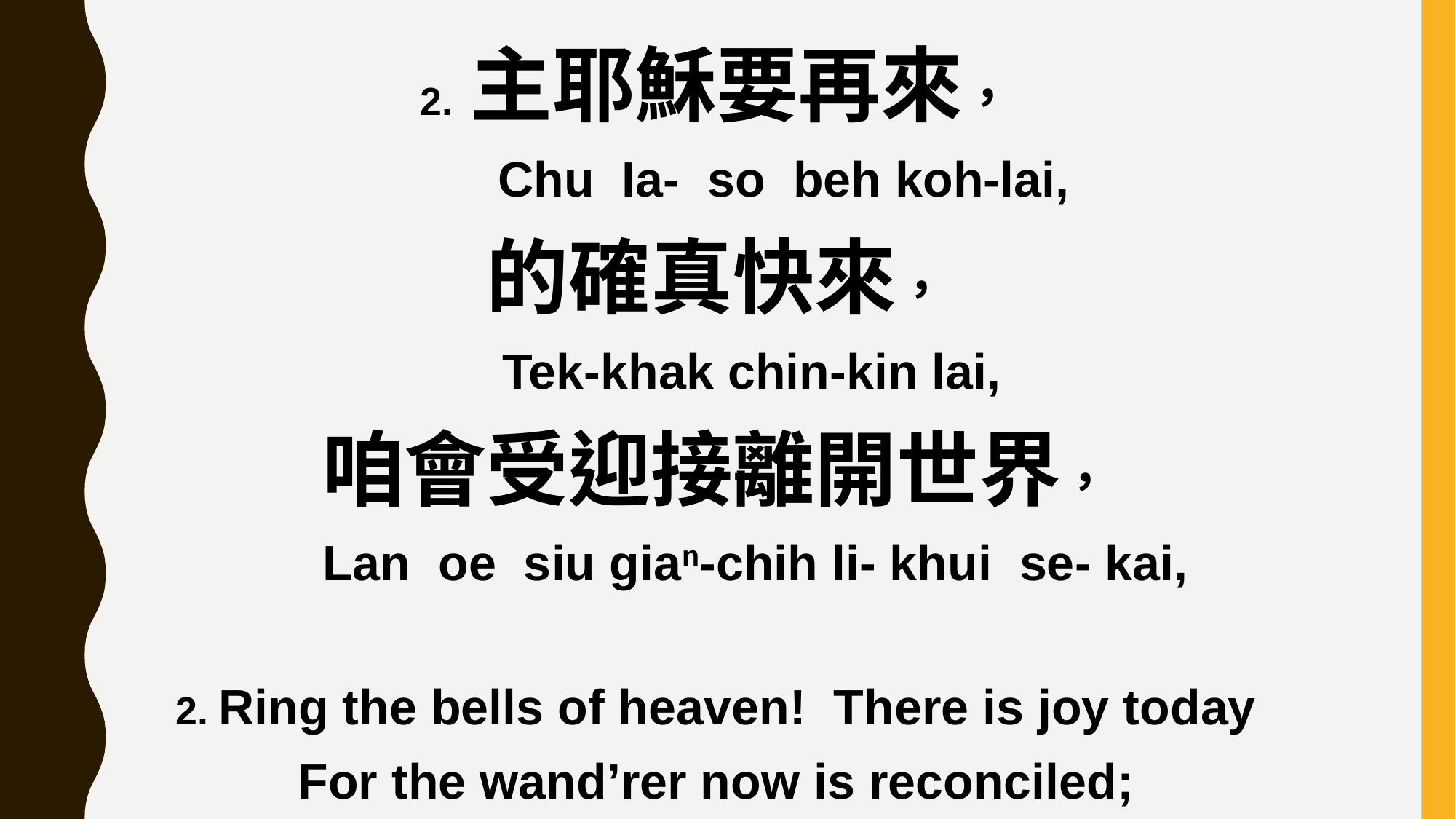

2. 主耶穌要再來，
                              Chu  Ia-  so  beh koh-lai,
的確真快來，
                        Tek-khak chin-kin lai,
咱會受迎接離開世界，
           Lan  oe  siu gian-chih li- khui  se- kai,

2. Ring the bells of heaven!  There is joy today
For the wand’rer now is reconciled;